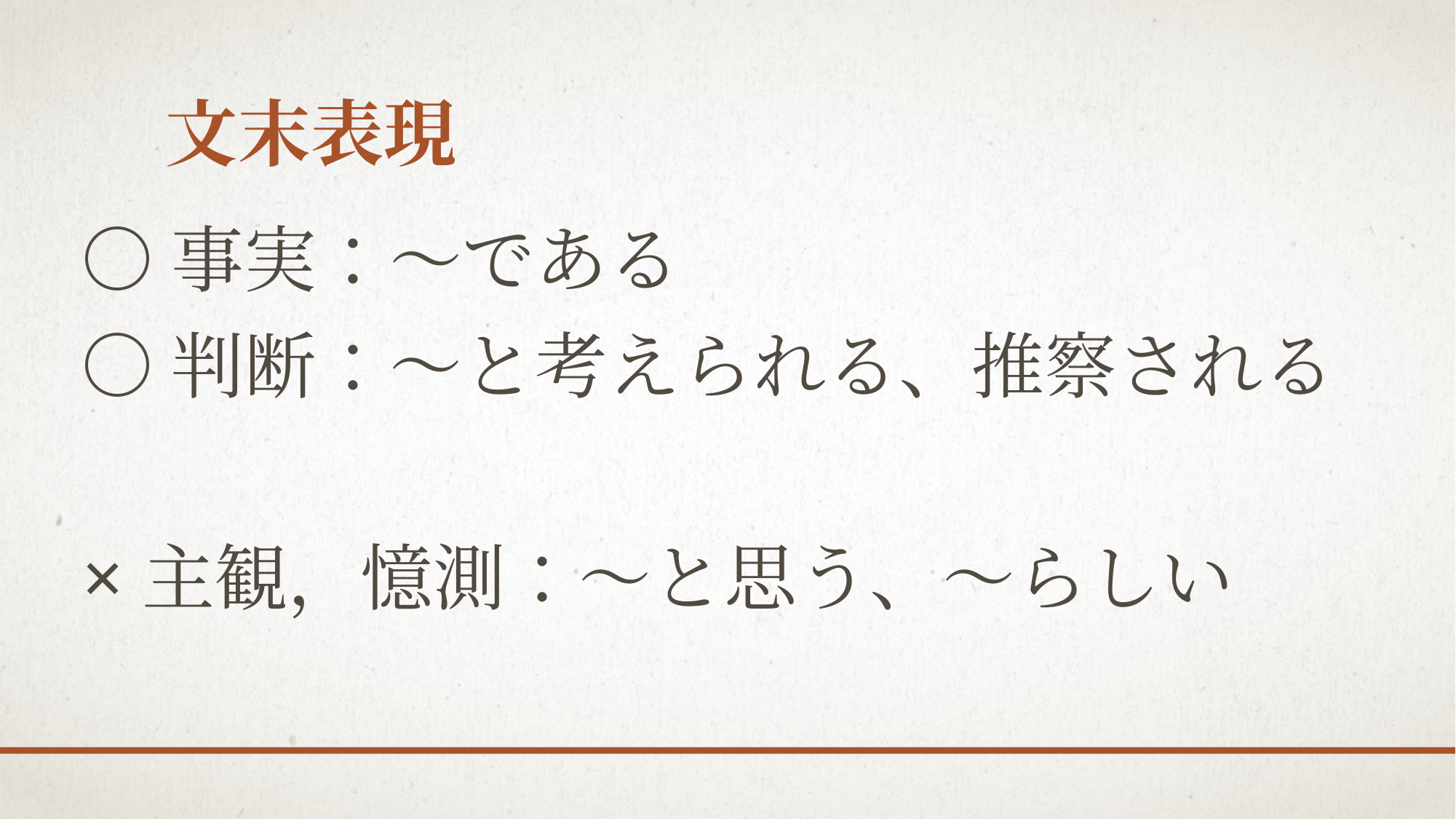

# 文末表現
○事実：～である
○判断：～と考えられる、推察される

×主観，憶測：～と思う、～らしい